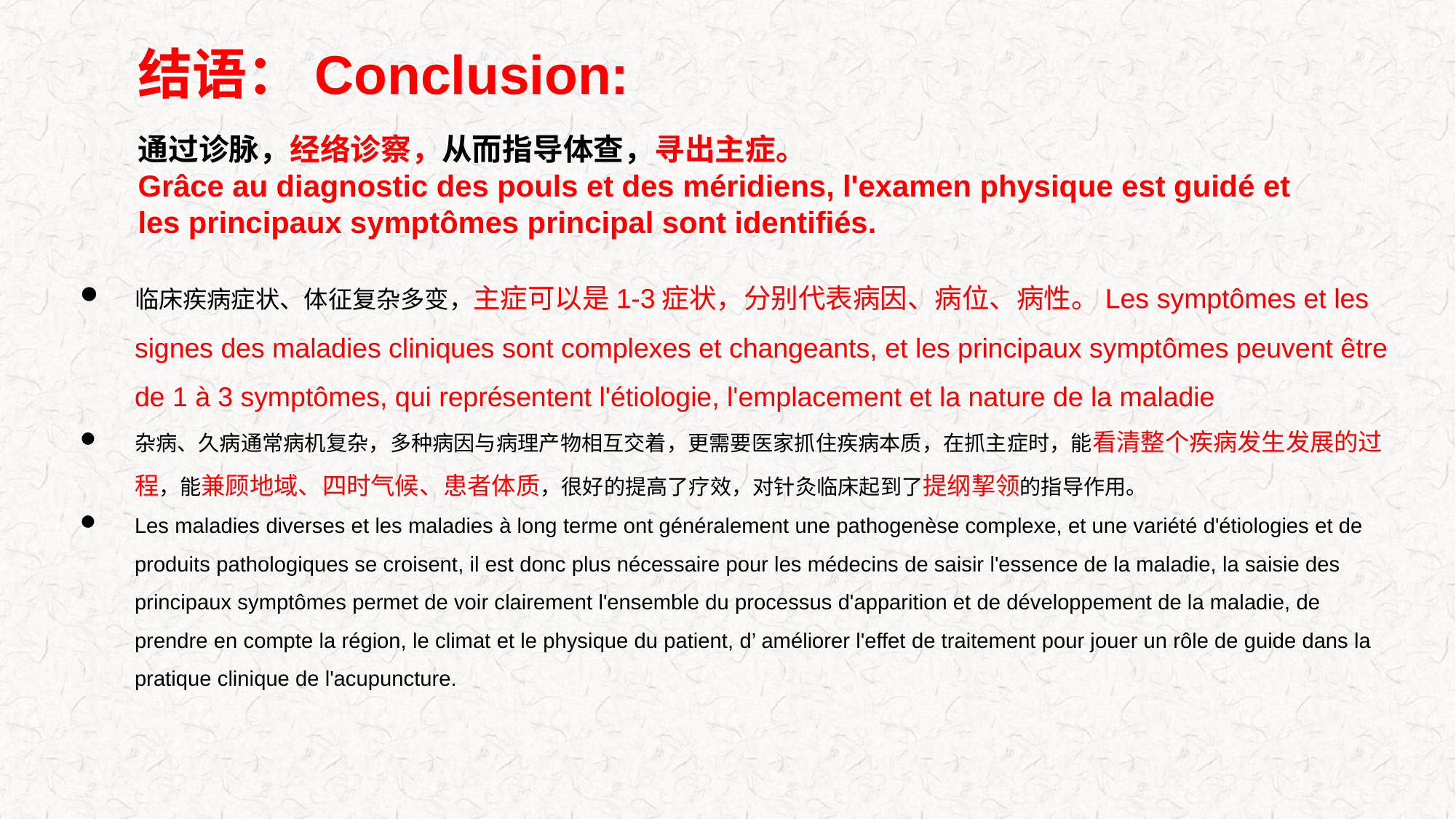

结语：Conclusion:
通过诊脉，经络诊察，从而指导体查，寻出主症。
Grâce au diagnostic des pouls et des méridiens, l'examen physique est guidé et les principaux symptômes principal sont identifiés.
临床疾病症状、体征复杂多变，主症可以是1-3症状，分别代表病因、病位、病性。Les symptômes et les signes des maladies cliniques sont complexes et changeants, et les principaux symptômes peuvent être de 1 à 3 symptômes, qui représentent l'étiologie, l'emplacement et la nature de la maladie
杂病、久病通常病机复杂，多种病因与病理产物相互交着，更需要医家抓住疾病本质，在抓主症时，能看清整个疾病发生发展的过程，能兼顾地域、四时气候、患者体质，很好的提高了疗效，对针灸临床起到了提纲挈领的指导作用。
Les maladies diverses et les maladies à long terme ont généralement une pathogenèse complexe, et une variété d'étiologies et de produits pathologiques se croisent, il est donc plus nécessaire pour les médecins de saisir l'essence de la maladie, la saisie des principaux symptômes permet de voir clairement l'ensemble du processus d'apparition et de développement de la maladie, de prendre en compte la région, le climat et le physique du patient, d’ améliorer l'effet de traitement pour jouer un rôle de guide dans la pratique clinique de l'acupuncture.